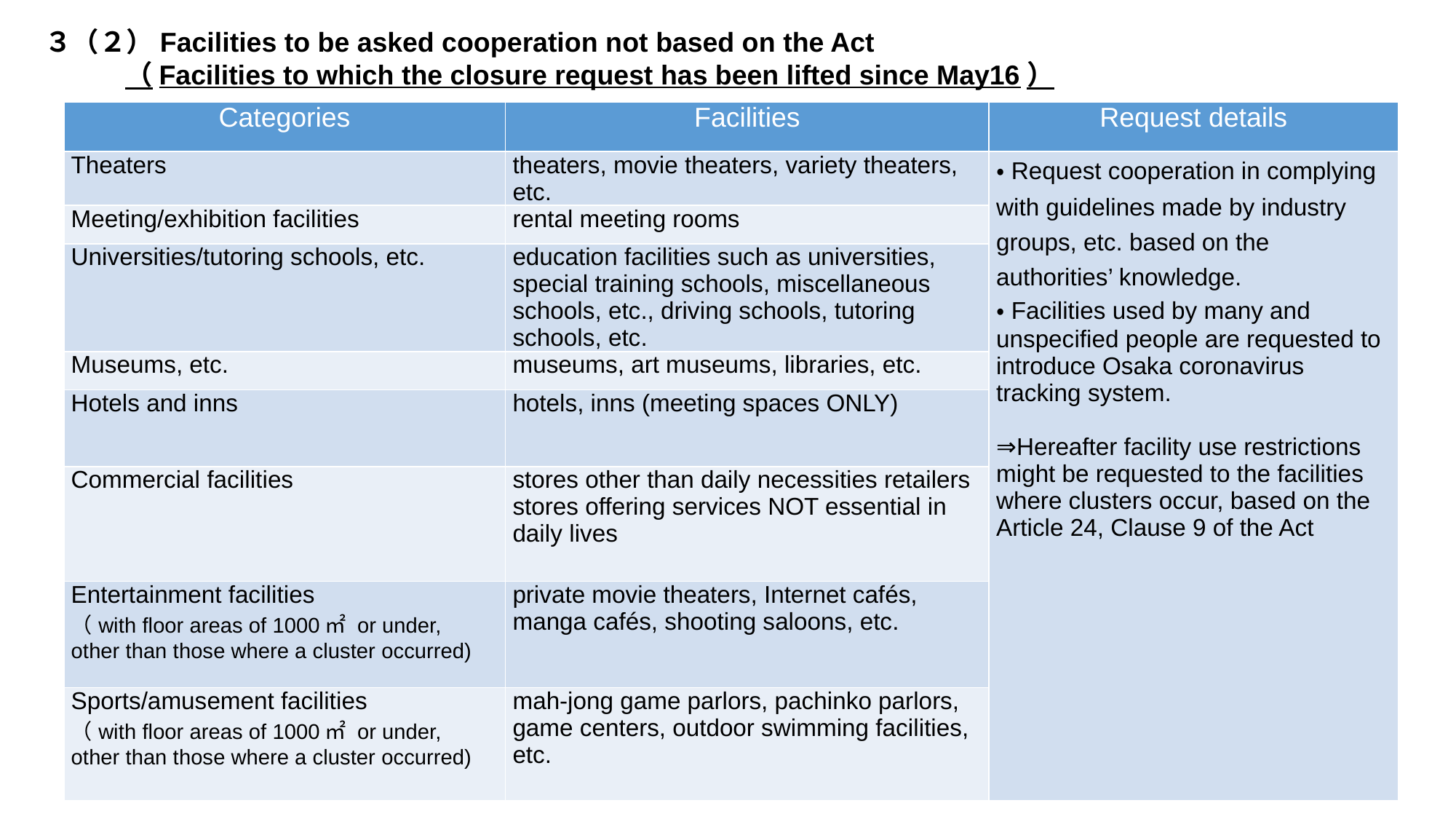

３（２）Facilities to be asked cooperation not based on the Act
            （Facilities to which the closure request has been lifted since May16）
| Categories | Facilities | Request details |
| --- | --- | --- |
| Theaters | theaters, movie theaters, variety theaters, etc. | ・Request cooperation in complying with guidelines made by industry groups, etc. based on the authorities’ knowledge. ・Facilities used by many and unspecified people are requested to introduce Osaka coronavirus tracking system. ⇒Hereafter facility use restrictions might be requested to the facilities where clusters occur, based on the Article 24, Clause 9 of the Act |
| Meeting/exhibition facilities | rental meeting rooms |  |
| Universities/tutoring schools, etc. | education facilities such as universities, special training schools, miscellaneous schools, etc., driving schools, tutoring schools, etc. |  |
| Museums, etc. | museums, art museums, libraries, etc. |  |
| Hotels and inns | hotels, inns (meeting spaces ONLY) |  |
| Commercial facilities | stores other than daily necessities retailers stores offering services NOT essential in daily lives |  |
| Entertainment facilities （with floor areas of 1000㎡ or under, other than those where a cluster occurred) | private movie theaters, Internet cafés, manga cafés, shooting saloons, etc. |  |
| Sports/amusement facilities （with floor areas of 1000㎡ or under, other than those where a cluster occurred) | mah-jong game parlors, pachinko parlors, game centers, outdoor swimming facilities, etc. |  |
8